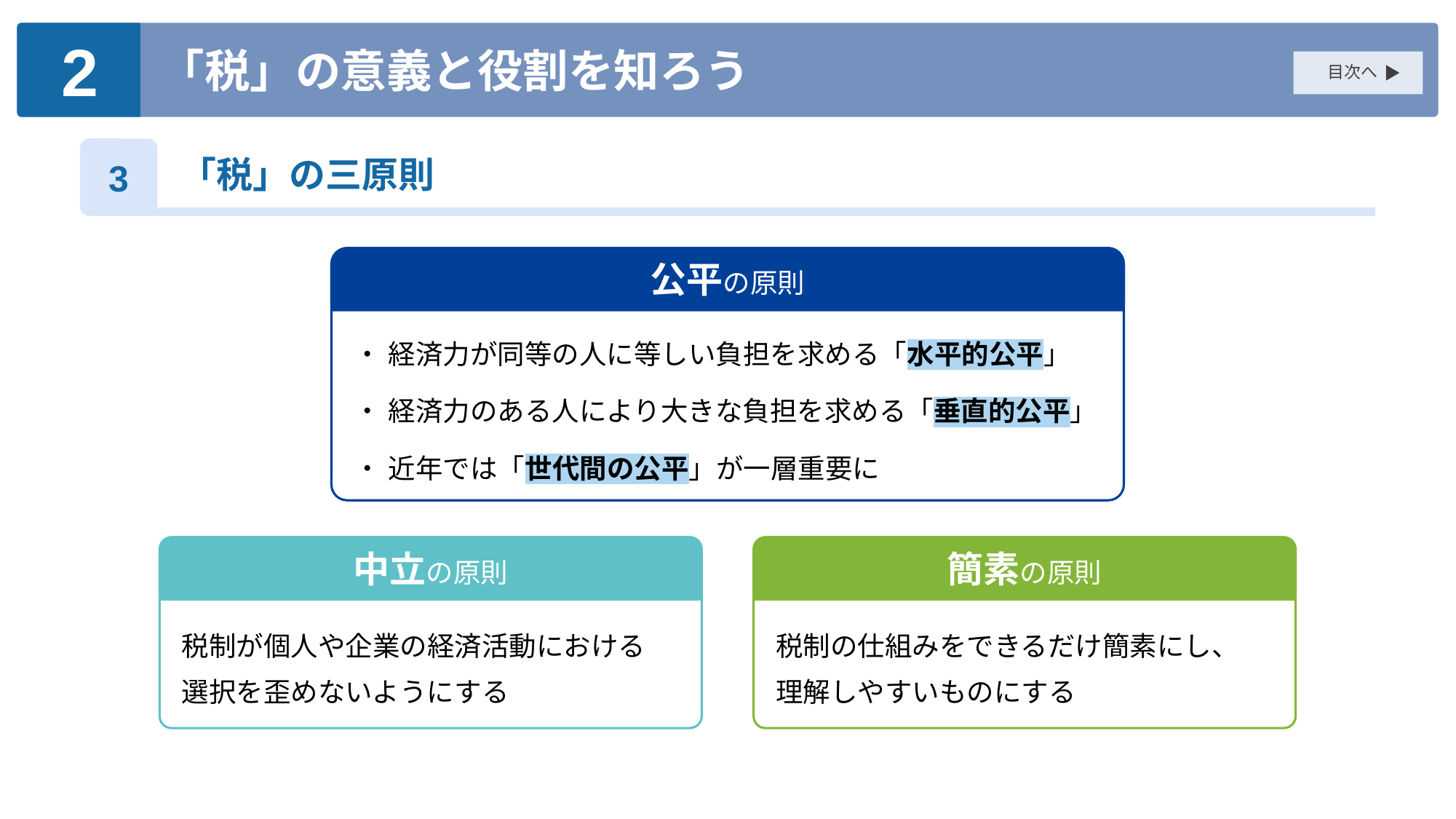

2
「税」の意義と役割を知ろう

目次へ

「税」の三原則
3

公平の原則
・ 経済力が同等の人に等しい負担を求める「水平的公平」
・ 経済力のある人により大きな負担を求める「垂直的公平」
・ 近年では「世代間の公平」が一層重要に

中立の原則
簡素の原則
税制が個人や企業の経済活動における
選択を歪めないようにする
税制の仕組みをできるだけ簡素にし、
理解しやすいものにする